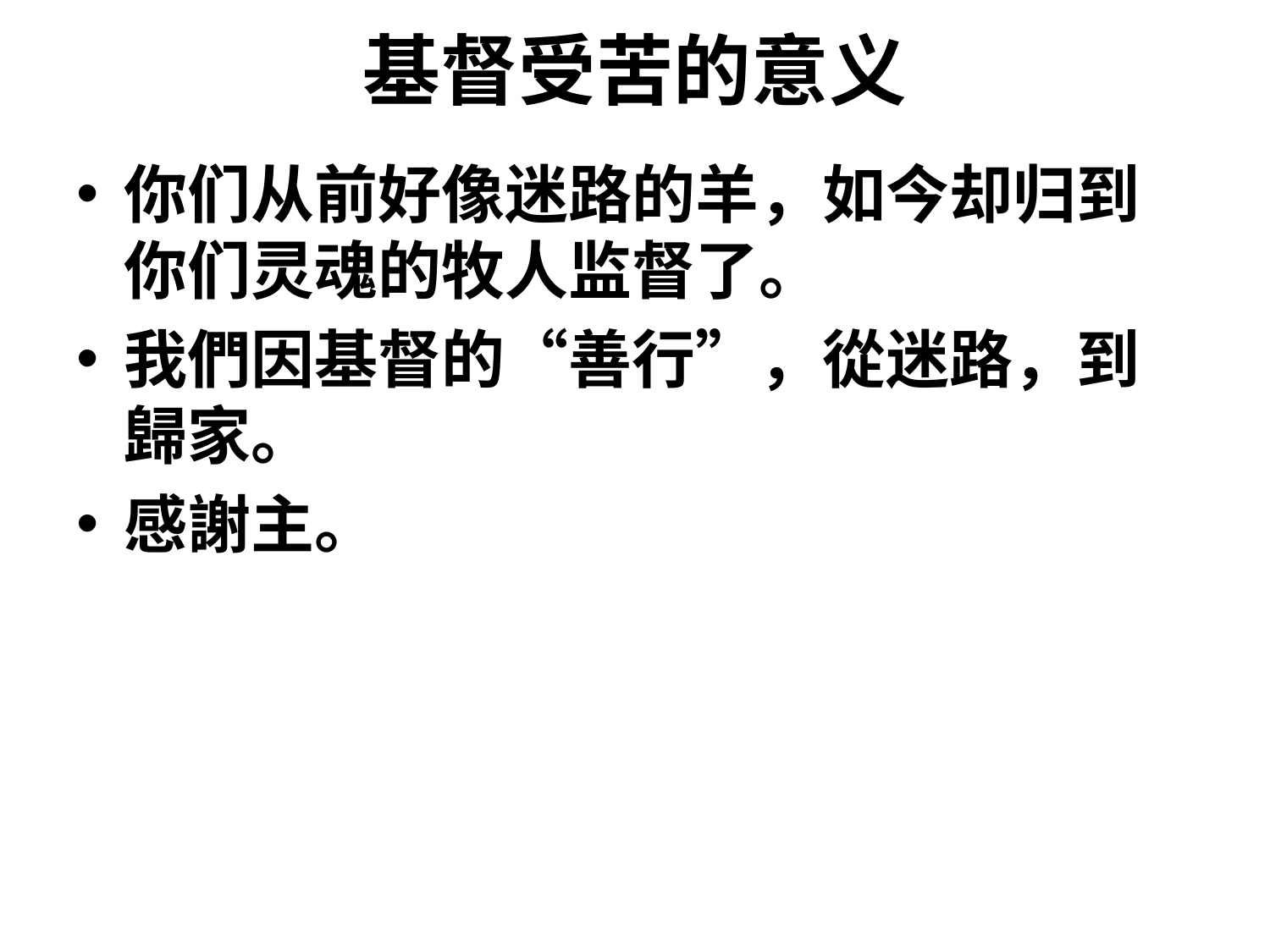

# 基督受苦的意义
你们从前好像迷路的羊，如今却归到你们灵魂的牧人监督了。
我們因基督的“善行”，從迷路，到歸家。
感謝主。